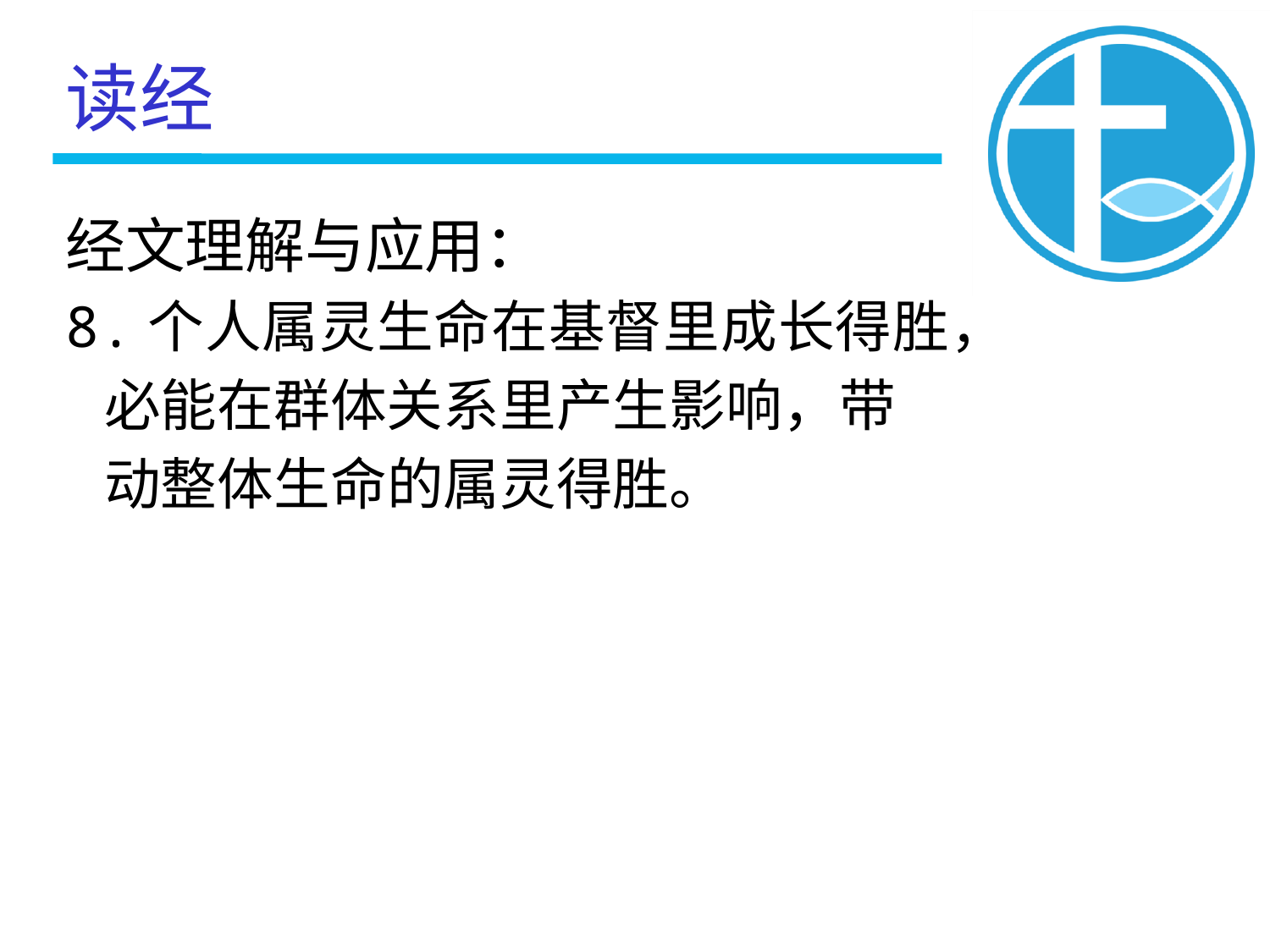

读经
经文理解与应用：
8.个人属灵生命在基督里成长得胜，
  必能在群体关系里产生影响，带
  动整体生命的属灵得胜。